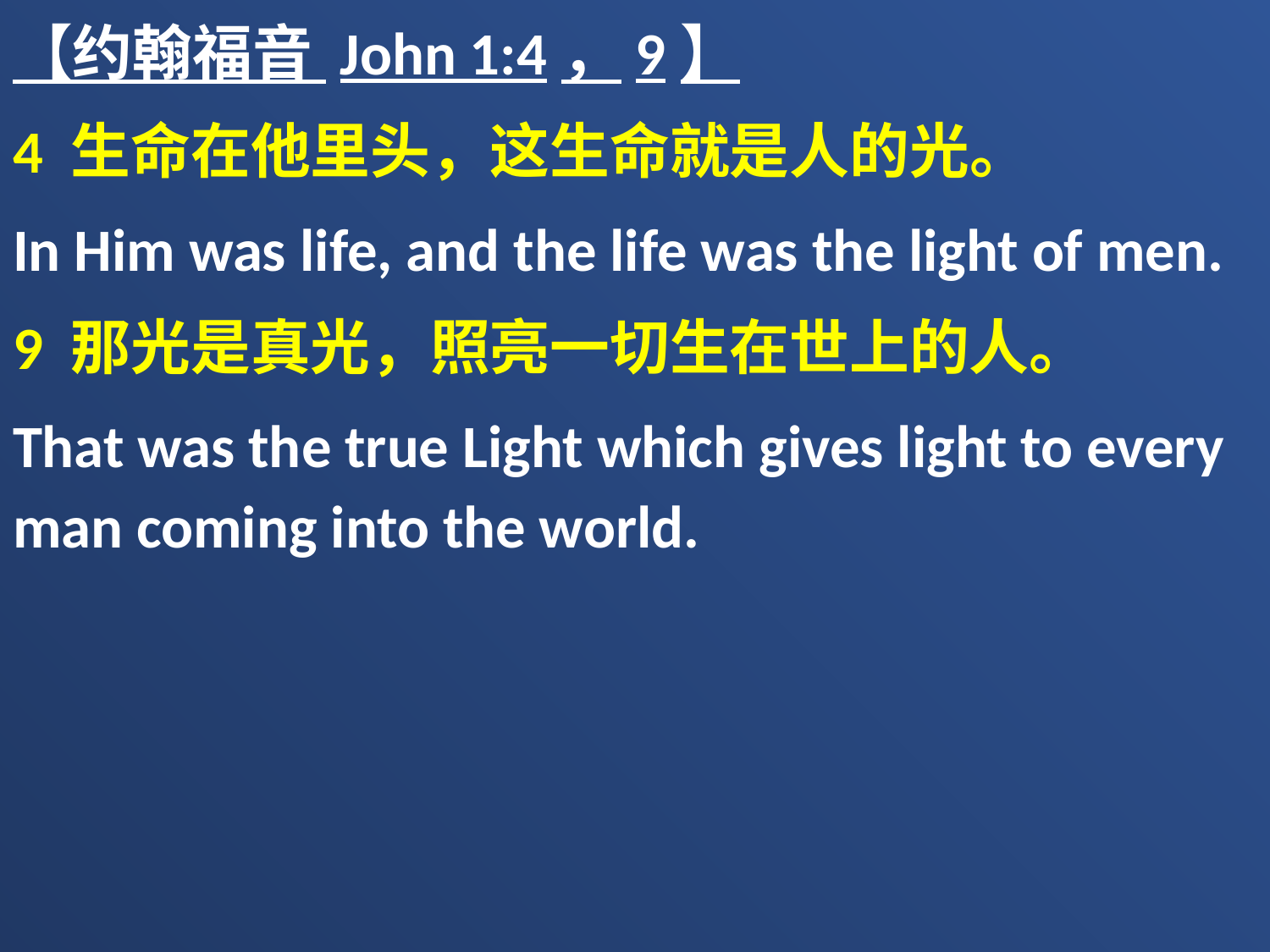

【约翰福音 John 1:4，9】
4 生命在他里头，这生命就是人的光。
In Him was life, and the life was the light of men.
9 那光是真光，照亮一切生在世上的人。
That was the true Light which gives light to every man coming into the world.